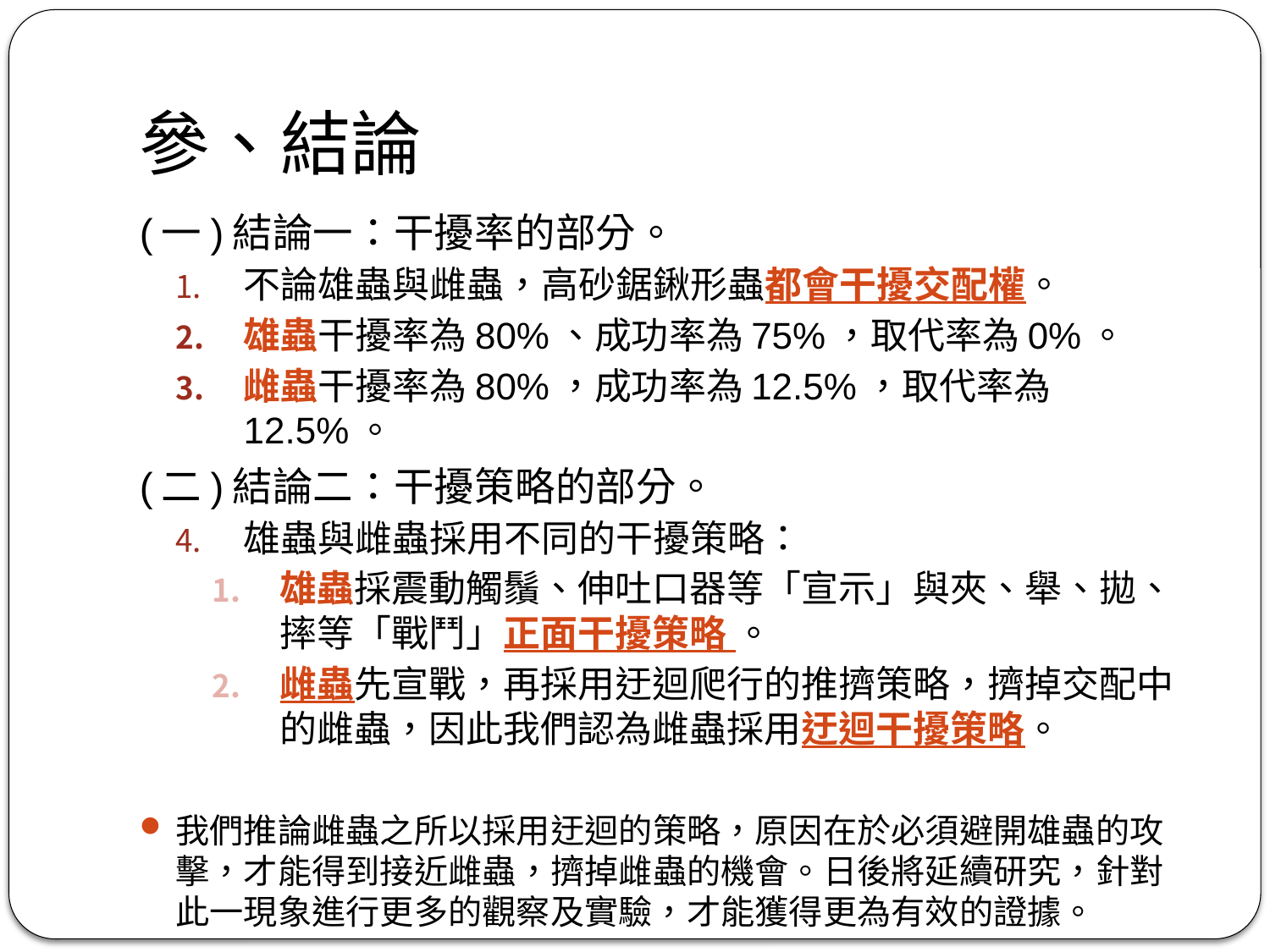

# 參、結論
(一)結論一：干擾率的部分。
不論雄蟲與雌蟲，高砂鋸鍬形蟲都會干擾交配權。
雄蟲干擾率為80%、成功率為75%，取代率為0%。
雌蟲干擾率為80%，成功率為12.5%，取代率為12.5%。
(二)結論二：干擾策略的部分。
雄蟲與雌蟲採用不同的干擾策略：
雄蟲採震動觸鬚、伸吐口器等「宣示」與夾、舉、拋、摔等「戰鬥」正面干擾策略 。
雌蟲先宣戰，再採用迂迴爬行的推擠策略，擠掉交配中的雌蟲，因此我們認為雌蟲採用迂迴干擾策略。

我們推論雌蟲之所以採用迂迴的策略，原因在於必須避開雄蟲的攻擊，才能得到接近雌蟲，擠掉雌蟲的機會。日後將延續研究，針對此一現象進行更多的觀察及實驗，才能獲得更為有效的證據。